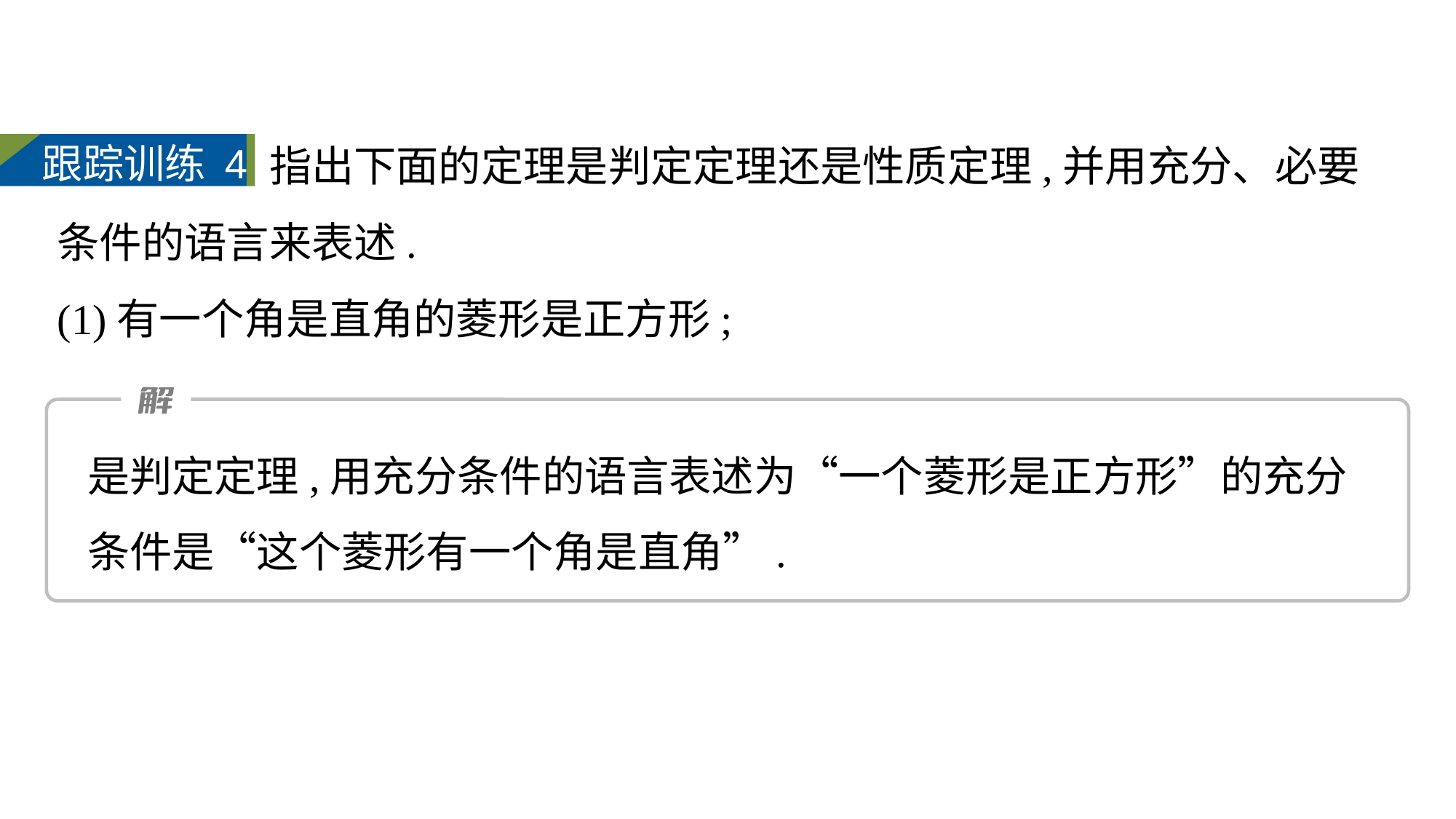

指出下面的定理是判定定理还是性质定理,并用充分、必要条件的语言来表述.
(1)有一个角是直角的菱形是正方形;
跟踪训练 4

是判定定理,用充分条件的语言表述为“一个菱形是正方形”的充分条件是“这个菱形有一个角是直角”.